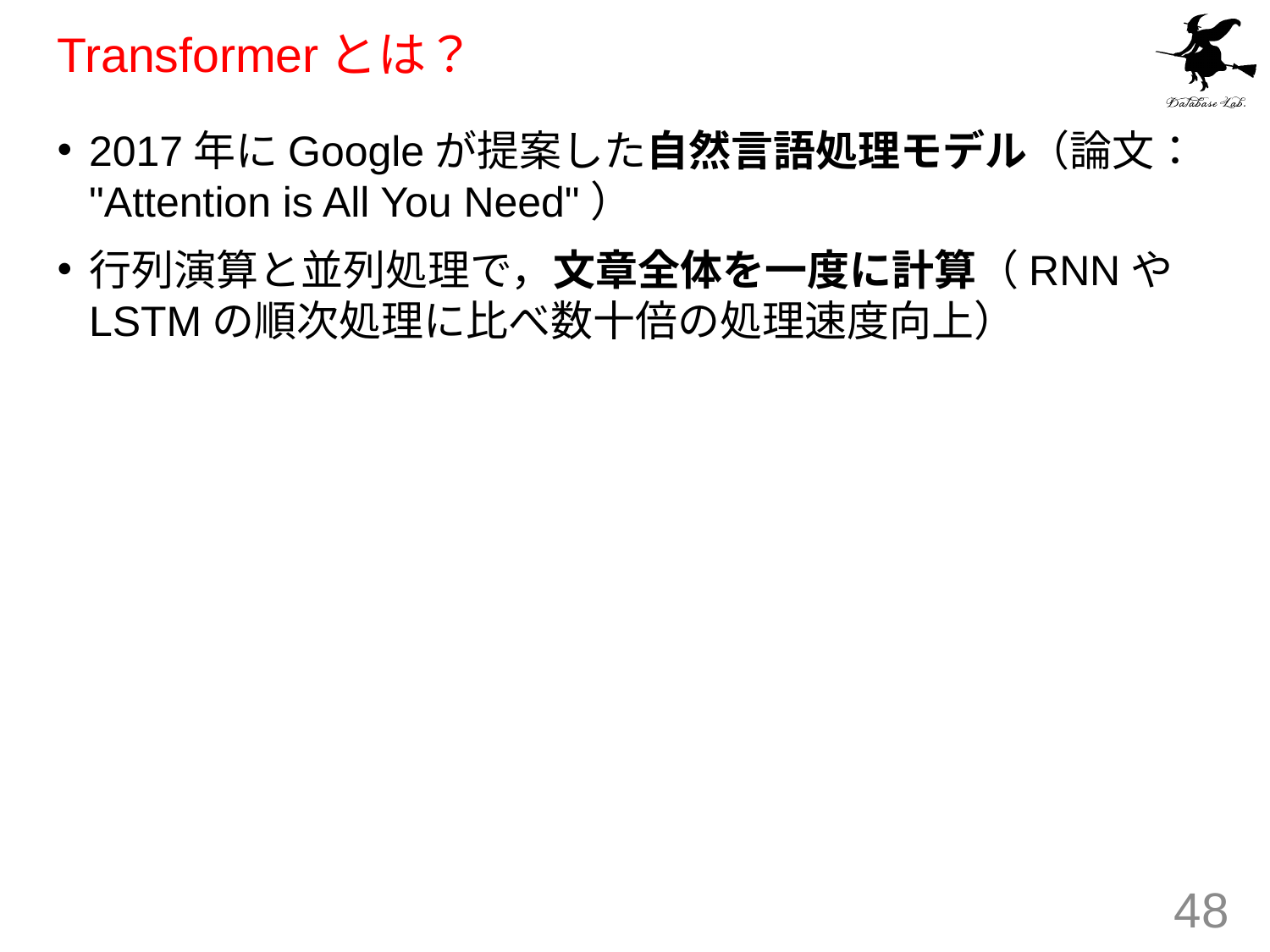

# Transformerとは？
2017年にGoogleが提案した自然言語処理モデル（論文："Attention is All You Need"）
行列演算と並列処理で，文章全体を一度に計算（RNNやLSTMの順次処理に比べ数十倍の処理速度向上）

48